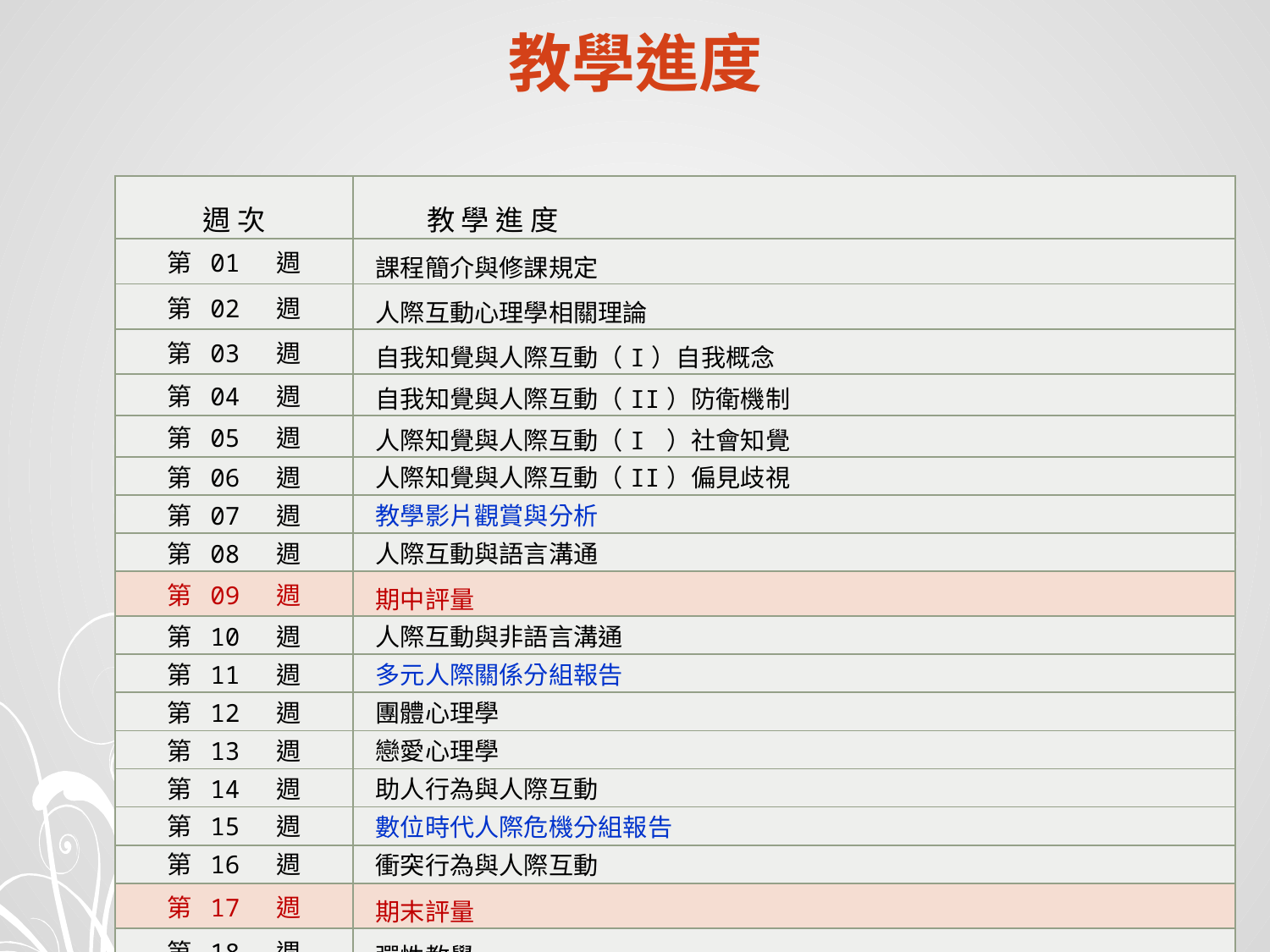

# 教學進度
| 週 次 | 教 學 進 度 |
| --- | --- |
| 第 01 週 | 課程簡介與修課規定 |
| 第 02 週 | 人際互動心理學相關理論 |
| 第 03 週 | 自我知覺與人際互動（I）自我概念 |
| 第 04 週 | 自我知覺與人際互動（II）防衛機制 |
| 第 05 週 | 人際知覺與人際互動（I ）社會知覺 |
| 第 06 週 | 人際知覺與人際互動（II）偏見歧視 |
| 第 07 週 | 教學影片觀賞與分析 |
| 第 08 週 | 人際互動與語言溝通 |
| 第 09 週 | 期中評量 |
| 第 10 週 | 人際互動與非語言溝通 |
| 第 11 週 | 多元人際關係分組報告 |
| 第 12 週 | 團體心理學 |
| 第 13 週 | 戀愛心理學 |
| 第 14 週 | 助人行為與人際互動 |
| 第 15 週 | 數位時代人際危機分組報告 |
| 第 16 週 | 衝突行為與人際互動 |
| 第 17 週 | 期末評量 |
| 第 18 週 | 彈性教學 |